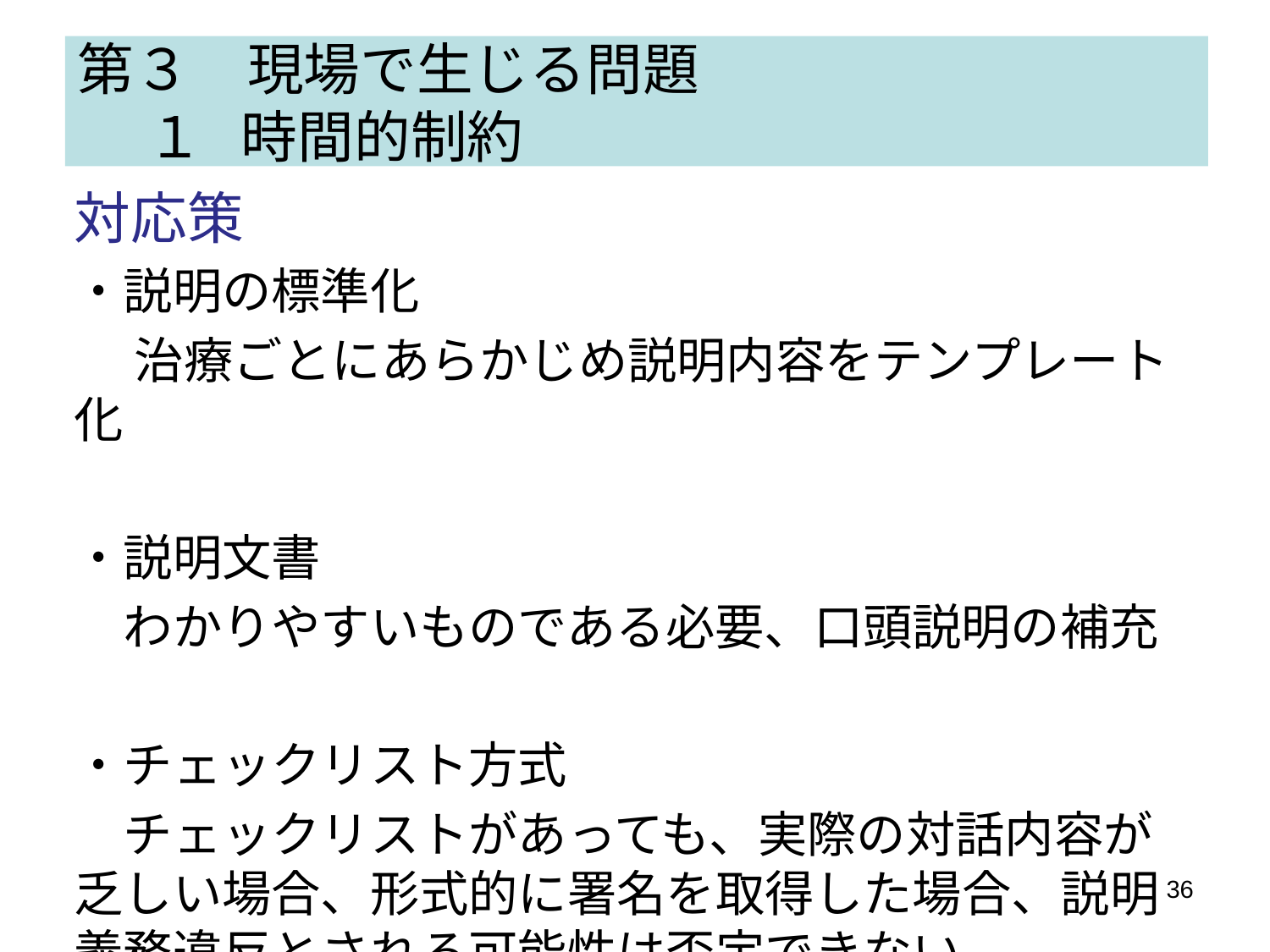

# 第３　現場で生じる問題 　 １   時間的制約
対応策
・説明の標準化
　 治療ごとにあらかじめ説明内容をテンプレート化

・説明文書
　わかりやすいものである必要、口頭説明の補充

・チェックリスト方式
　チェックリストがあっても、実際の対話内容が乏しい場合、形式的に署名を取得した場合、説明義務違反とされる可能性は否定できない。

36